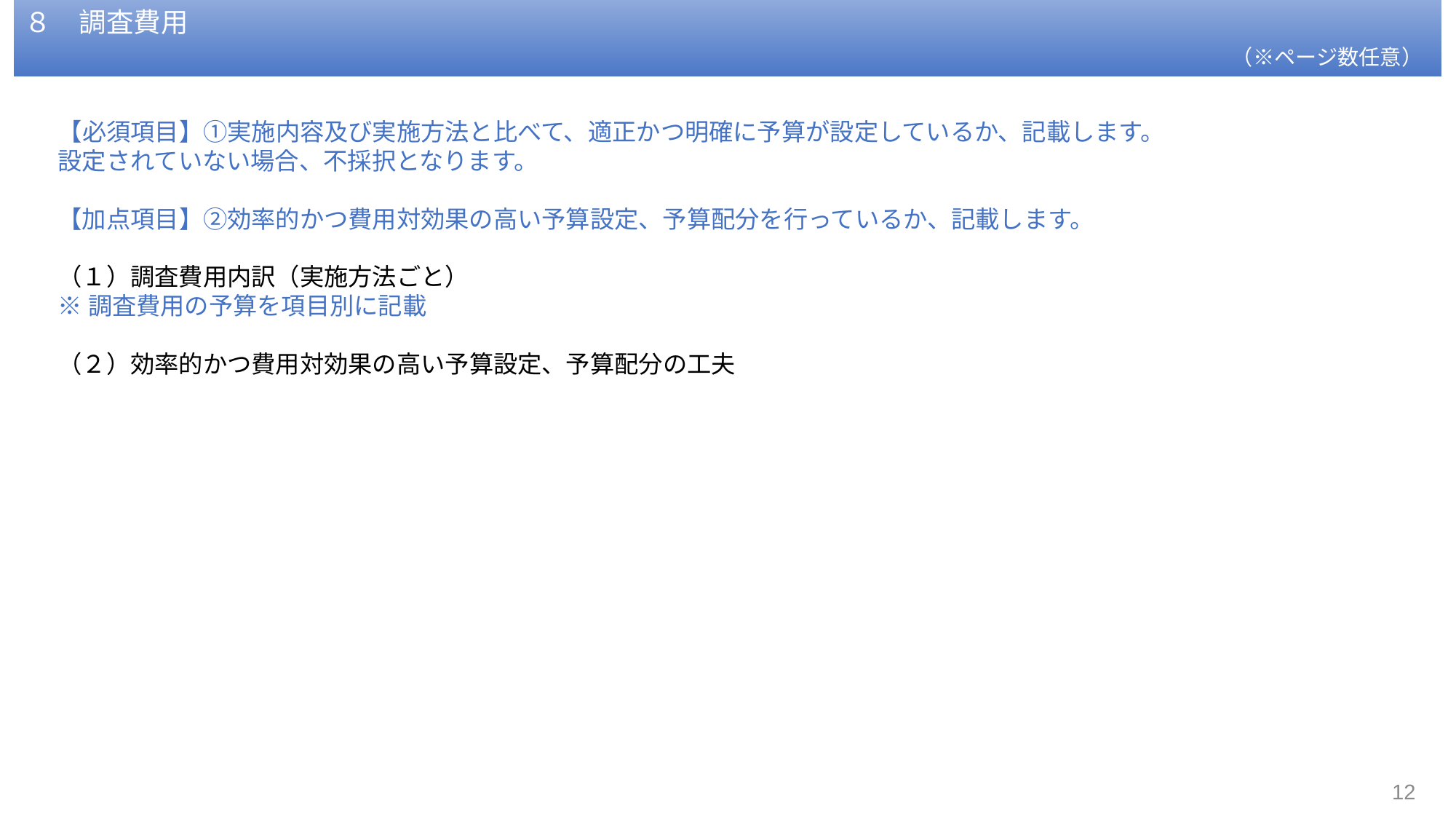

８　調査費用

（※ページ数任意）
【必須項目】①実施内容及び実施方法と比べて、適正かつ明確に予算が設定しているか、記載します。
設定されていない場合、不採択となります。

【加点項目】②効率的かつ費用対効果の高い予算設定、予算配分を行っているか、記載します。

（１）調査費用内訳（実施方法ごと）
※調査費用の予算を項目別に記載

（２）効率的かつ費用対効果の高い予算設定、予算配分の工夫

12